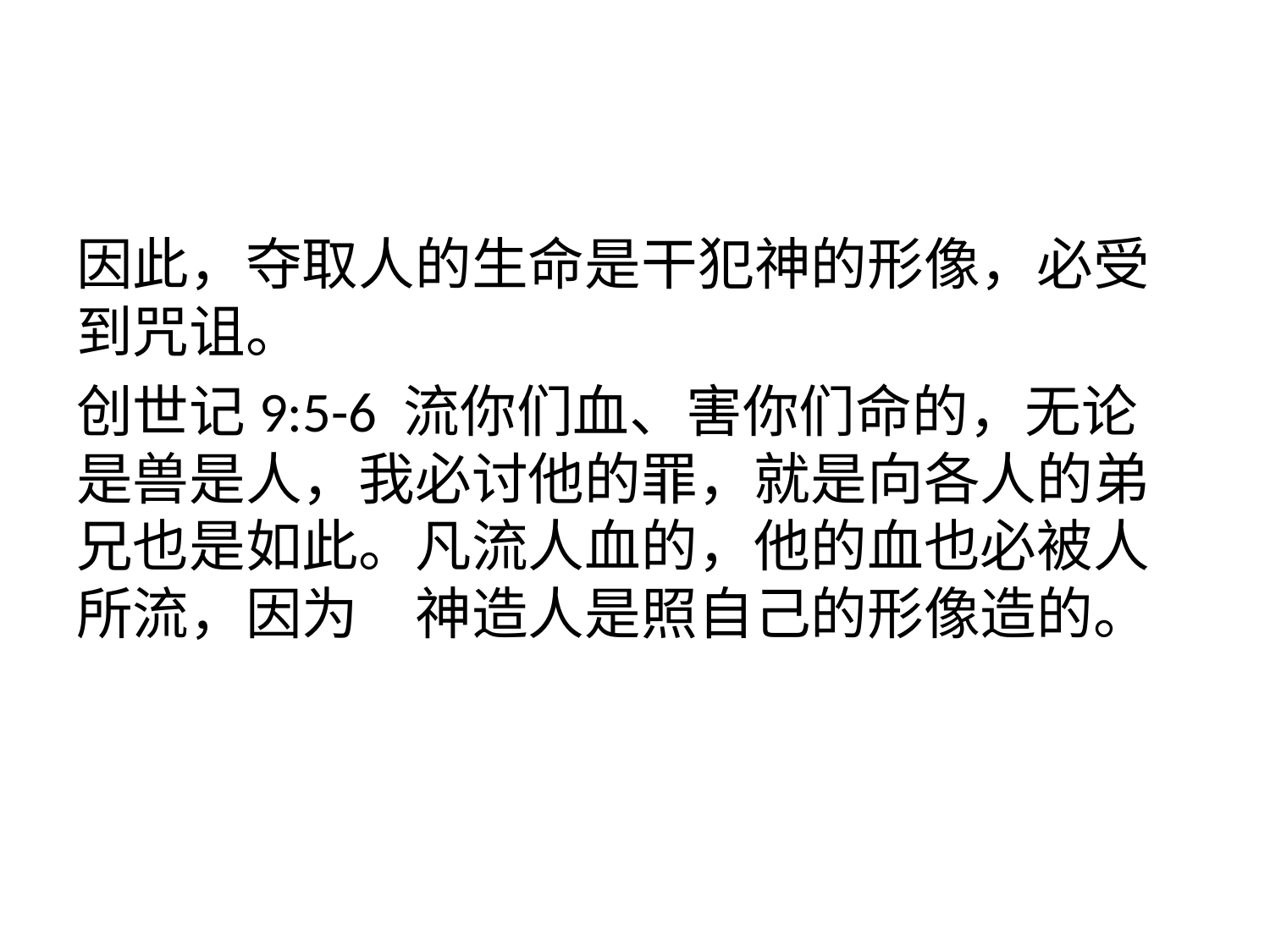

#
因此，夺取人的生命是干犯神的形像，必受到咒诅。
创世记9:5-6 流你们血、害你们命的，无论是兽是人，我必讨他的罪，就是向各人的弟兄也是如此。凡流人血的，他的血也必被人所流，因为　神造人是照自己的形像造的。